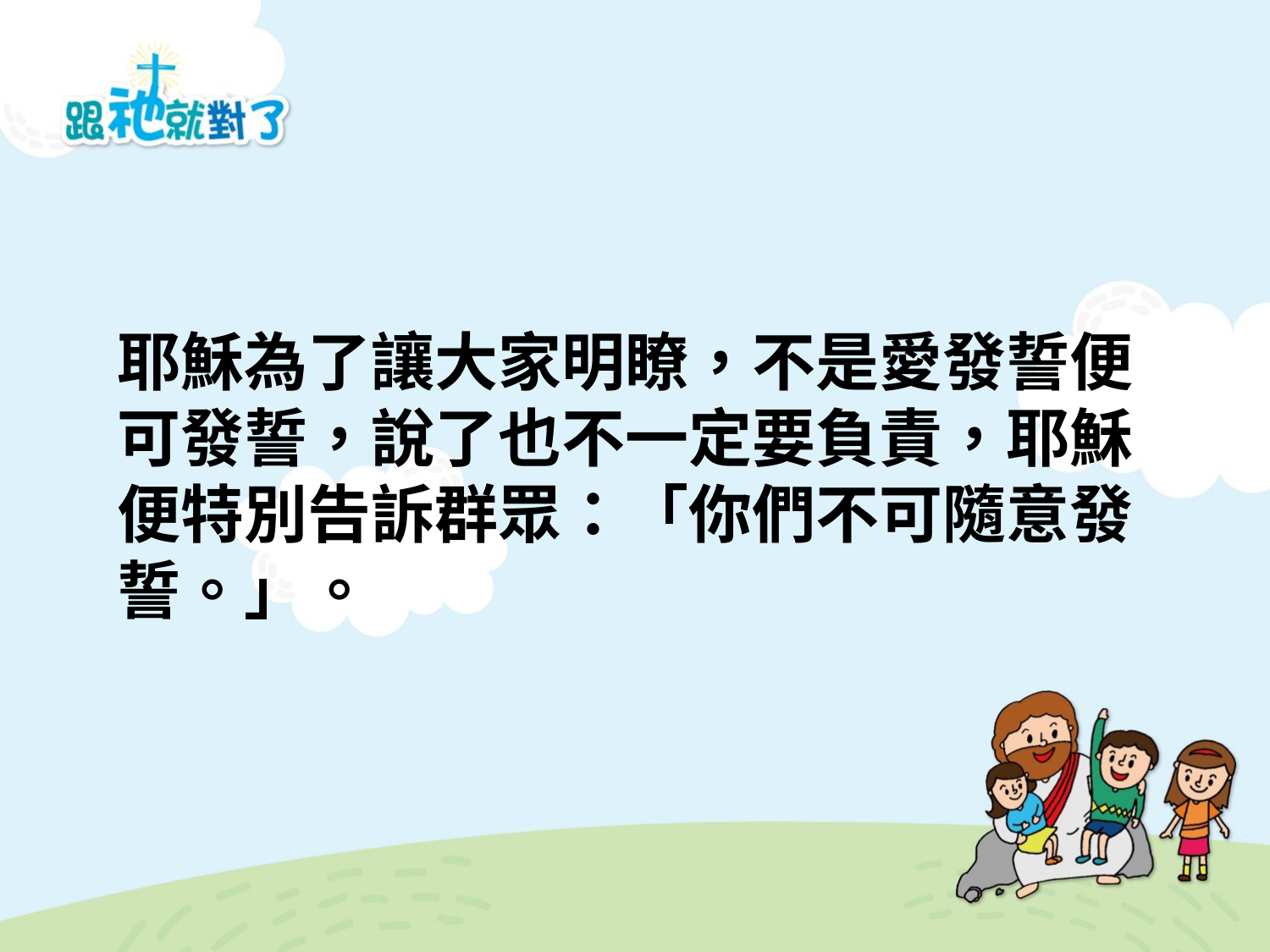

耶穌為了讓大家明瞭，不是愛發誓便可發誓，說了也不一定要負責，耶穌便特別告訴群眾：「你們不可隨意發誓。」。